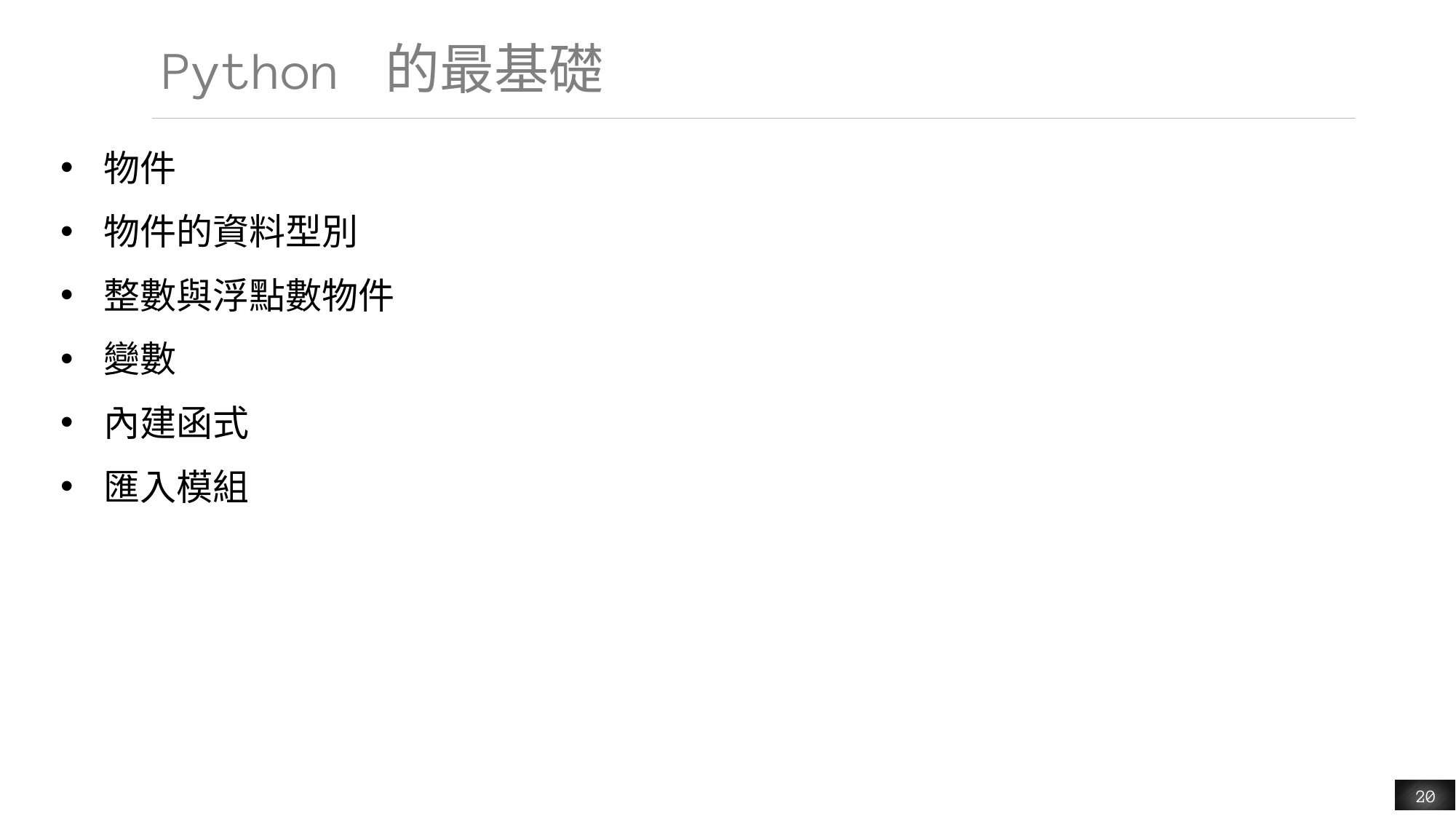

# Python 的最基礎
物件
物件的資料型別
整數與浮點數物件
變數
內建函式
匯入模組